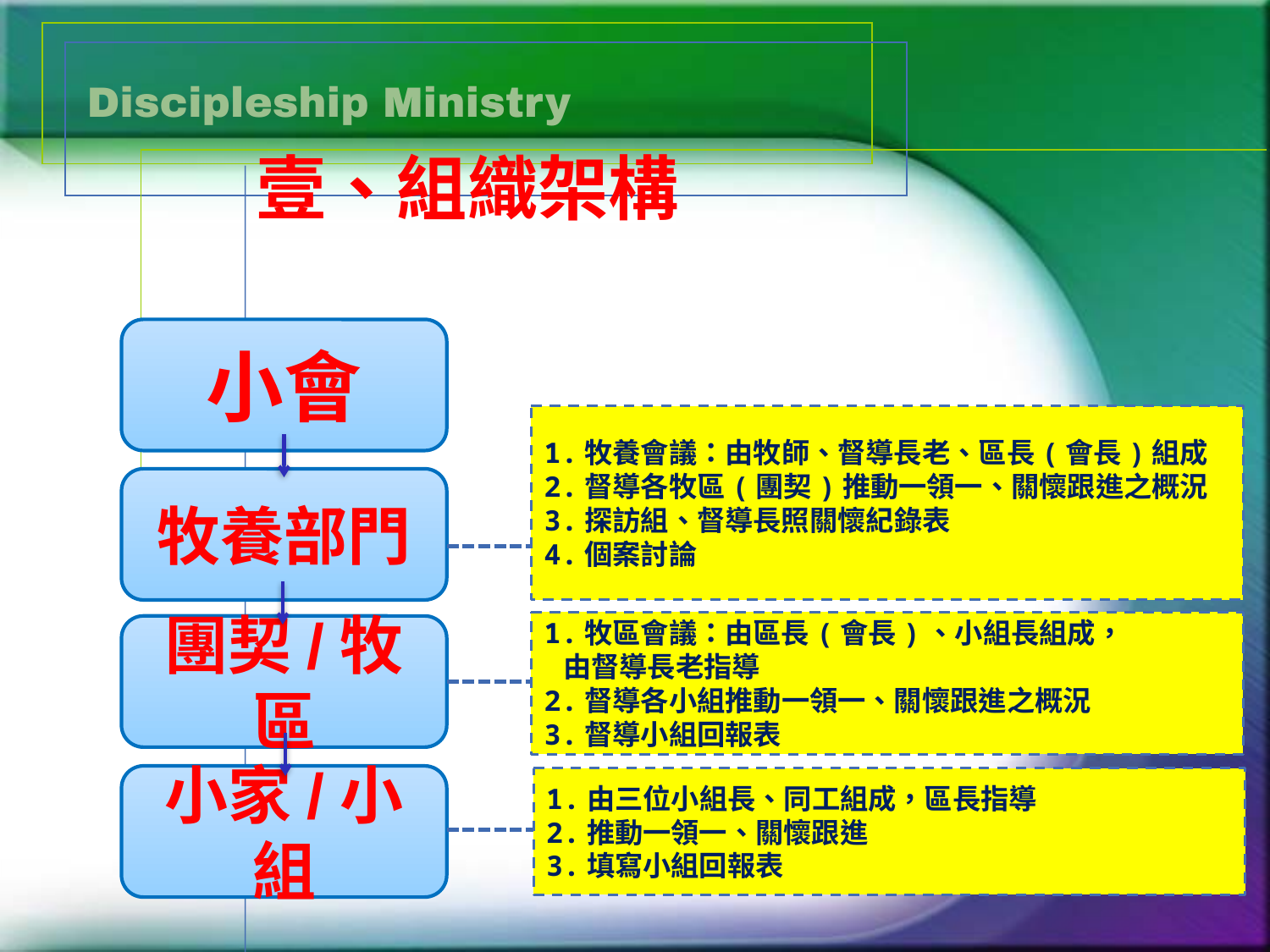

# Discipleship Ministry
壹、組織架構
小會
1.牧養會議：由牧師、督導長老、區長(會長)組成
2.督導各牧區(團契)推動一領一、關懷跟進之概況
3.探訪組、督導長照關懷紀錄表
4.個案討論

牧養部門
1.牧區會議：由區長(會長)、小組長組成，
  由督導長老指導
2.督導各小組推動一領一、關懷跟進之概況
3.督導小組回報表
團契/牧區
小家/小組
1.由三位小組長、同工組成，區長指導
2.推動一領一、關懷跟進
3.填寫小組回報表